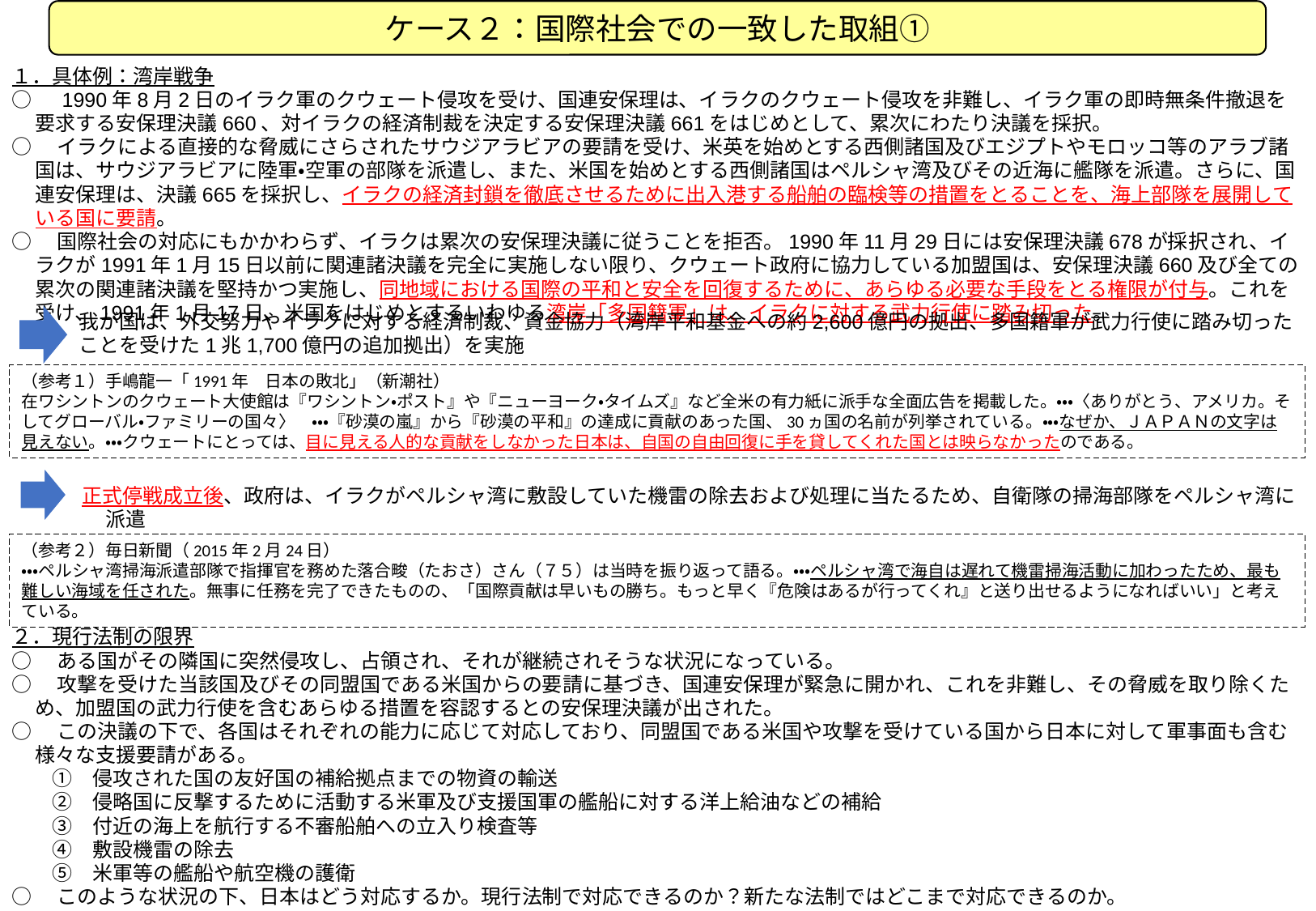

ケース２：国際社会での一致した取組①
１．具体例：湾岸戦争
○　1990年8月2日のイラク軍のクウェート侵攻を受け、国連安保理は、イラクのクウェート侵攻を非難し、イラク軍の即時無条件撤退を要求する安保理決議660、対イラクの経済制裁を決定する安保理決議661をはじめとして、累次にわたり決議を採択。
○　イラクによる直接的な脅威にさらされたサウジアラビアの要請を受け、米英を始めとする西側諸国及びエジプトやモロッコ等のアラブ諸国は、サウジアラビアに陸軍・空軍の部隊を派遣し、また、米国を始めとする西側諸国はペルシャ湾及びその近海に艦隊を派遣。さらに、国連安保理は、決議665を採択し、イラクの経済封鎖を徹底させるために出入港する船舶の臨検等の措置をとることを、海上部隊を展開している国に要請。
○　国際社会の対応にもかかわらず、イラクは累次の安保理決議に従うことを拒否。1990年11月29日には安保理決議678が採択され、イラクが1991年1月15日以前に関連諸決議を完全に実施しない限り、クウェート政府に協力している加盟国は、安保理決議660及び全ての累次の関連諸決議を堅持かつ実施し、同地域における国際の平和と安全を回復するために、あらゆる必要な手段をとる権限が付与。これを受け、1991年1月17日、米国をはじめとするいわゆる湾岸「多国籍軍」は、イラクに対する武力行使に踏み切った。
我が国は、外交努力やイラクに対する経済制裁、資金協力（湾岸平和基金への約2,600億円の拠出、多国籍軍が武力行使に踏み切ったことを受けた1兆1,700億円の追加拠出）を実施

（参考１）手嶋龍一「1991年　日本の敗北」（新潮社）
在ワシントンのクウェート大使館は『ワシントン・ポスト』や『ニューヨーク・タイムズ』など全米の有力紙に派手な全面広告を掲載した。・・・〈ありがとう、アメリカ。そしてグローバル・ファミリーの国々〉　・・・『砂漠の嵐』から『砂漠の平和』の達成に貢献のあった国、30ヵ国の名前が列挙されている。・・・なぜか、ＪＡＰＡＮの文字は見えない。・・・クウェートにとっては、目に見える人的な貢献をしなかった日本は、自国の自由回復に手を貸してくれた国とは映らなかったのである。

正式停戦成立後、政府は、イラクがペルシャ湾に敷設していた機雷の除去および処理に当たるため、自衛隊の掃海部隊をペルシャ湾に派遣
（参考２）毎日新聞（2015年2月24日）
・・・ペルシャ湾掃海派遣部隊で指揮官を務めた落合畯（たおさ）さん（７５）は当時を振り返って語る。・・・ペルシャ湾で海自は遅れて機雷掃海活動に加わったため、最も難しい海域を任された。無事に任務を完了できたものの、「国際貢献は早いもの勝ち。もっと早く『危険はあるが行ってくれ』と送り出せるようになればいい」と考えている。
２．現行法制の限界
○　ある国がその隣国に突然侵攻し、占領され、それが継続されそうな状況になっている。
○　攻撃を受けた当該国及びその同盟国である米国からの要請に基づき、国連安保理が緊急に開かれ、これを非難し、その脅威を取り除くため、加盟国の武力行使を含むあらゆる措置を容認するとの安保理決議が出された。
○　この決議の下で、各国はそれぞれの能力に応じて対応しており、同盟国である米国や攻撃を受けている国から日本に対して軍事面も含む様々な支援要請がある。
　　①　侵攻された国の友好国の補給拠点までの物資の輸送
　　②　侵略国に反撃するために活動する米軍及び支援国軍の艦船に対する洋上給油などの補給
　　③　付近の海上を航行する不審船舶への立入り検査等
　　④　敷設機雷の除去
　　⑤　米軍等の艦船や航空機の護衛
○　このような状況の下、日本はどう対応するか。現行法制で対応できるのか？新たな法制ではどこまで対応できるのか。